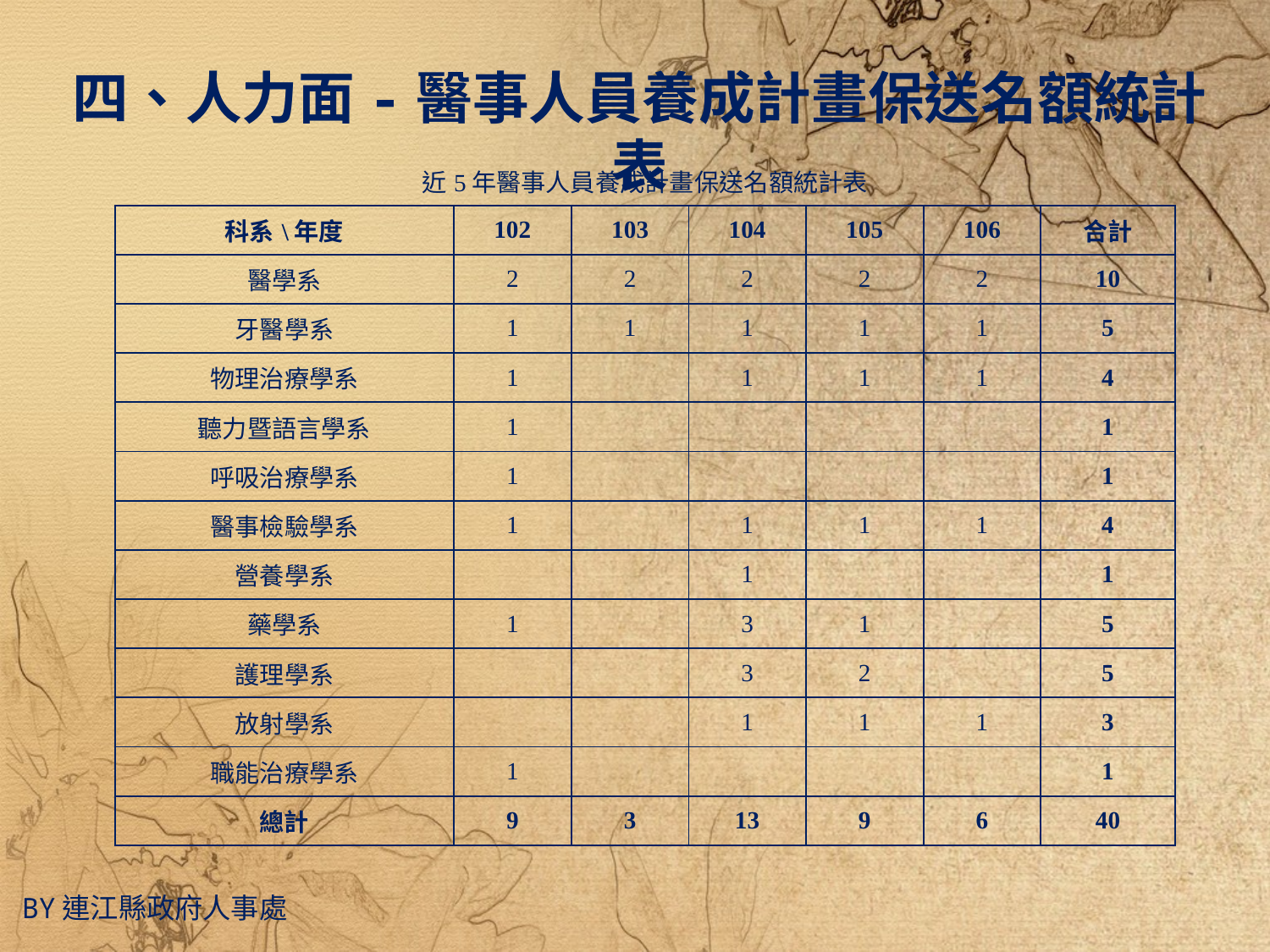

四、人力面-醫事人員養成計畫保送名額統計表
| 近5年醫事人員養成計畫保送名額統計表 |  |  |  |  |  |  |
| --- | --- | --- | --- | --- | --- | --- |
| 科系\年度 | 102 | 103 | 104 | 105 | 106 | 合計 |
| 醫學系 | 2 | 2 | 2 | 2 | 2 | 10 |
| 牙醫學系 | 1 | 1 | 1 | 1 | 1 | 5 |
| 物理治療學系 | 1 |  | 1 | 1 | 1 | 4 |
| 聽力暨語言學系 | 1 |  |  |  |  | 1 |
| 呼吸治療學系 | 1 |  |  |  |  | 1 |
| 醫事檢驗學系 | 1 |  | 1 | 1 | 1 | 4 |
| 營養學系 |  |  | 1 |  |  | 1 |
| 藥學系 | 1 |  | 3 | 1 |  | 5 |
| 護理學系 |  |  | 3 | 2 |  | 5 |
| 放射學系 |  |  | 1 | 1 | 1 | 3 |
| 職能治療學系 | 1 |  |  |  |  | 1 |
| 總計 | 9 | 3 | 13 | 9 | 6 | 40 |
By連江縣政府人事處